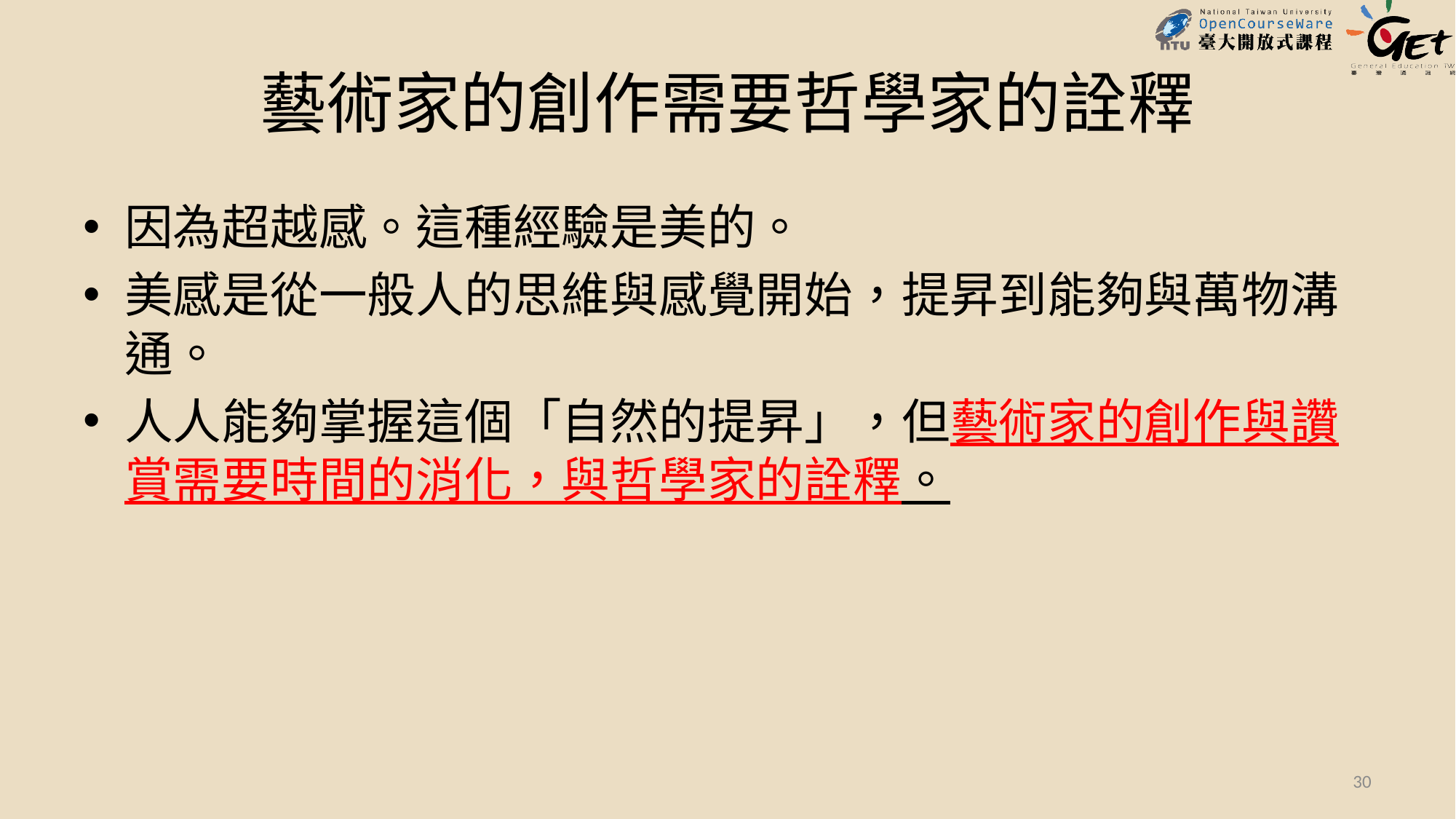

# 藝術家的創作需要哲學家的詮釋
因為超越感。這種經驗是美的。
美感是從一般人的思維與感覺開始，提昇到能夠與萬物溝通。
人人能夠掌握這個「自然的提昇」，但藝術家的創作與讚賞需要時間的消化，與哲學家的詮釋。
30